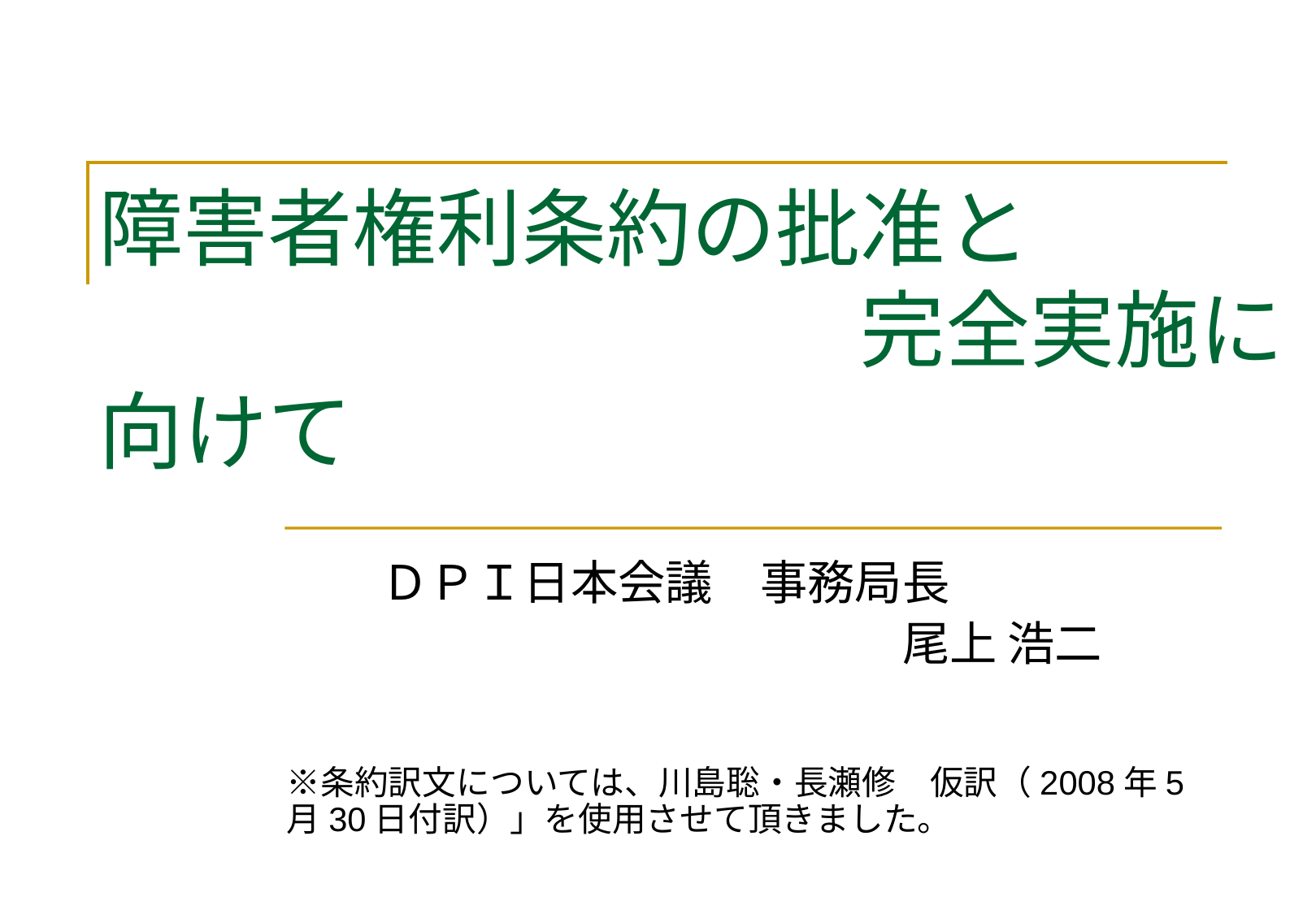

# 障害者権利条約の批准と 　　　　　　　　　完全実施に向けて
　　ＤＰＩ日本会議　事務局長
　　　　　　　　　　　　　尾上 浩二
　　　　　　　　　　
※条約訳文については、川島聡・長瀬修　仮訳（2008年5月30日付訳）」を使用させて頂きました。